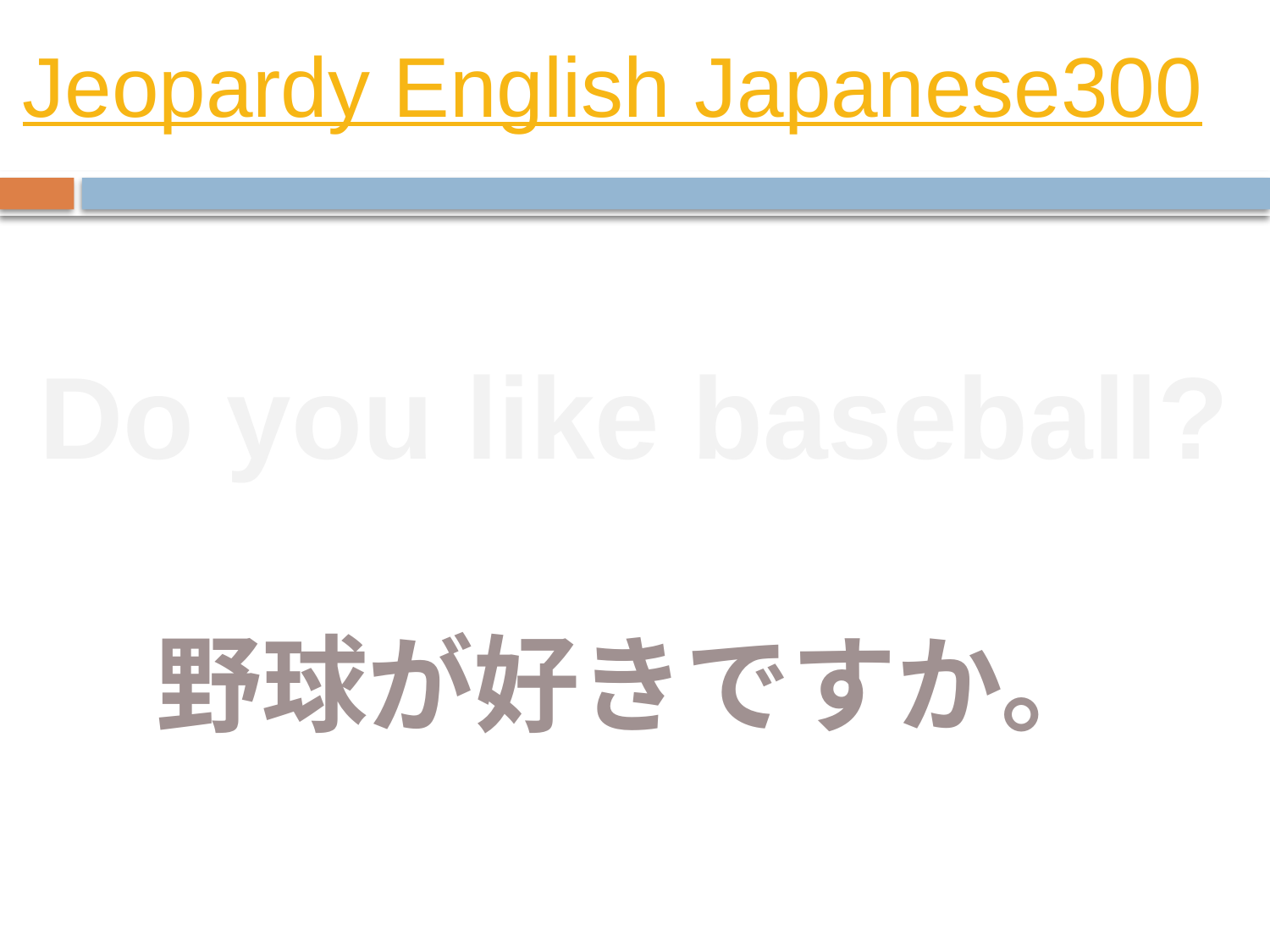

# Jeopardy English Japanese300
Do you like baseball?
野球が好きですか。